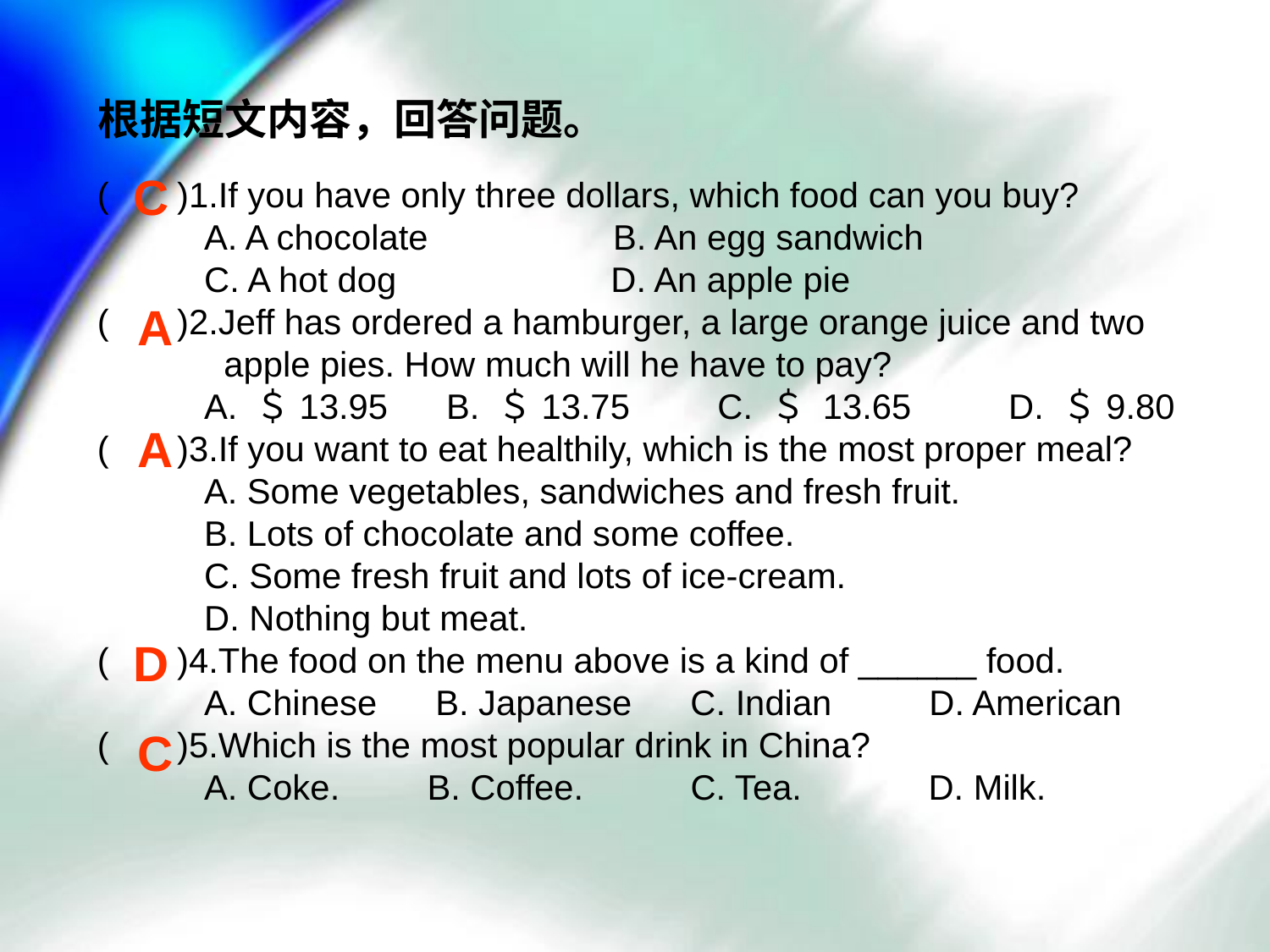

根据短文内容，回答问题。
C
(       )1.If you have only three dollars, which food can you buy?
           A. A chocolate                   B. An egg sandwich
           C. A hot dog                      D. An apple pie
(       )2.Jeff has ordered a hamburger, a large orange juice and two
             apple pies. How much will he have to pay?
           A. ＄13.95      B. ＄13.75         C. ＄ 13.65          D. ＄9.80
(       )3.If you want to eat healthily, which is the most proper meal?
           A. Some vegetables, sandwiches and fresh fruit.
           B. Lots of chocolate and some coffee.
           C. Some fresh fruit and lots of ice-cream.
           D. Nothing but meat.
(       )4.The food on the menu above is a kind of ______ food.
           A. Chinese      B. Japanese      C. Indian          D. American
(       )5.Which is the most popular drink in China?
           A. Coke.         B. Coffee.           C. Tea.             D. Milk.
A
A
D
C